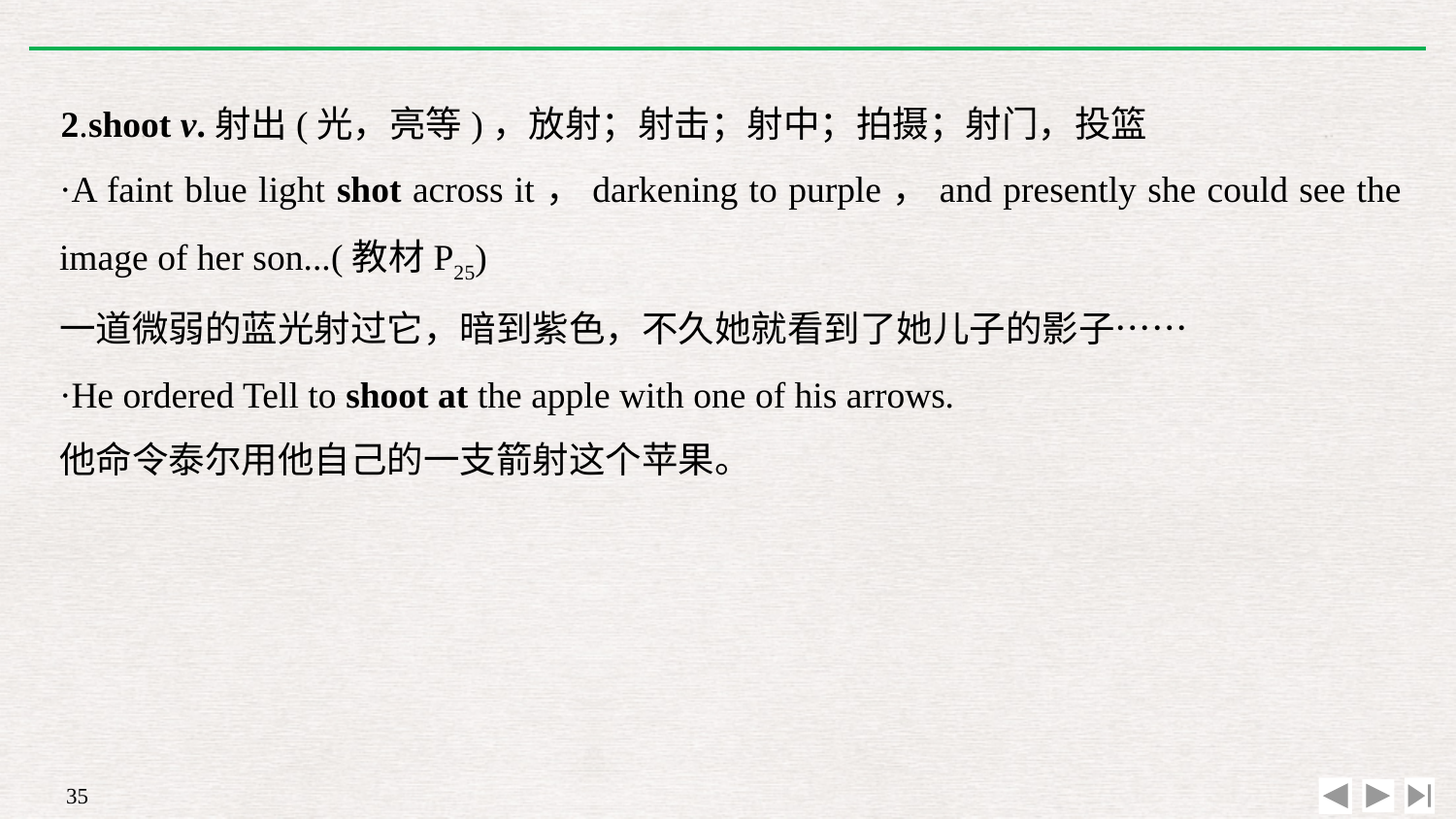

2.shoot v.射出(光，亮等)，放射；射击；射中；拍摄；射门，投篮
·A faint blue light shot across it，darkening to purple，and presently she could see the image of her son...(教材P25)
一道微弱的蓝光射过它，暗到紫色，不久她就看到了她儿子的影子……
·He ordered Tell to shoot at the apple with one of his arrows.
他命令泰尔用他自己的一支箭射这个苹果。